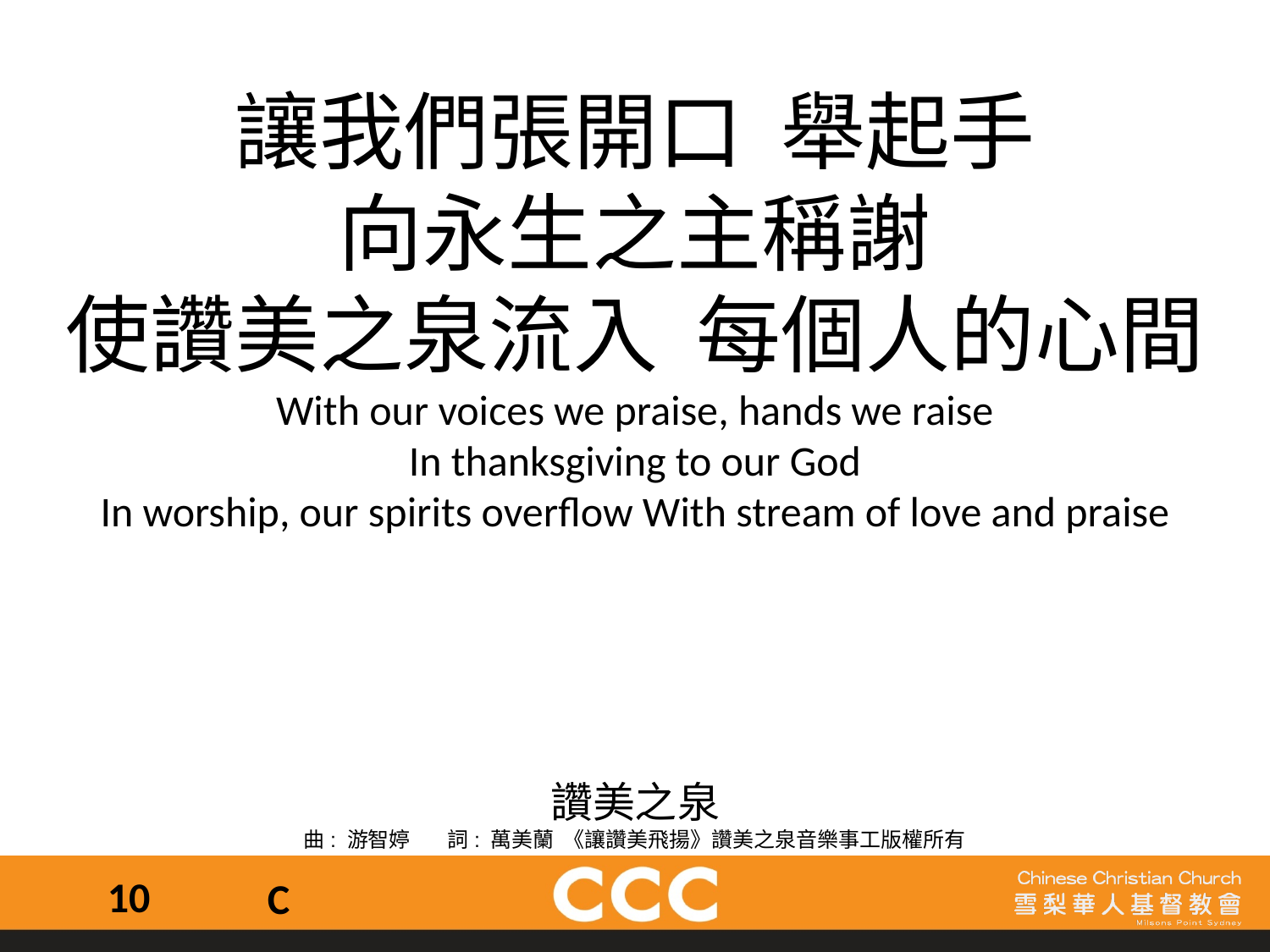

讓我們張開口  舉起手
向永生之主稱謝
使讚美之泉流入  每個人的心間
With our voices we praise, hands we raise
In thanksgiving to our God
In worship, our spirits overflow With stream of love and praise
讚美之泉
曲: 游智婷        詞: 萬美蘭  《讓讚美飛揚》讚美之泉音樂事工版權所有
10
C